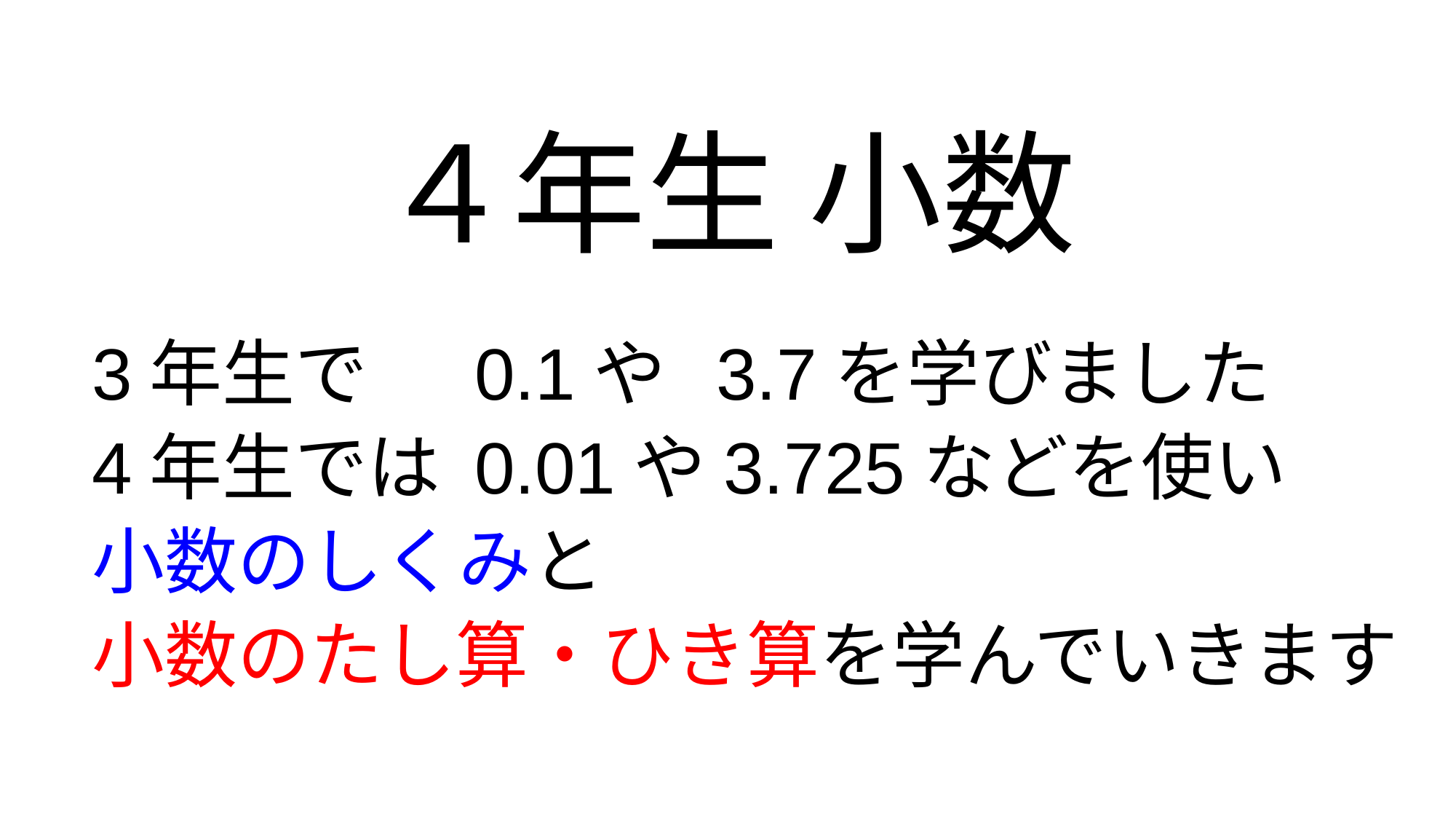

# ４年生 小数
3年生で　 0.1や  3.7を学びました
4年生では 0.01や3.725などを使い
小数のしくみと
小数のたし算・ひき算を学んでいきます